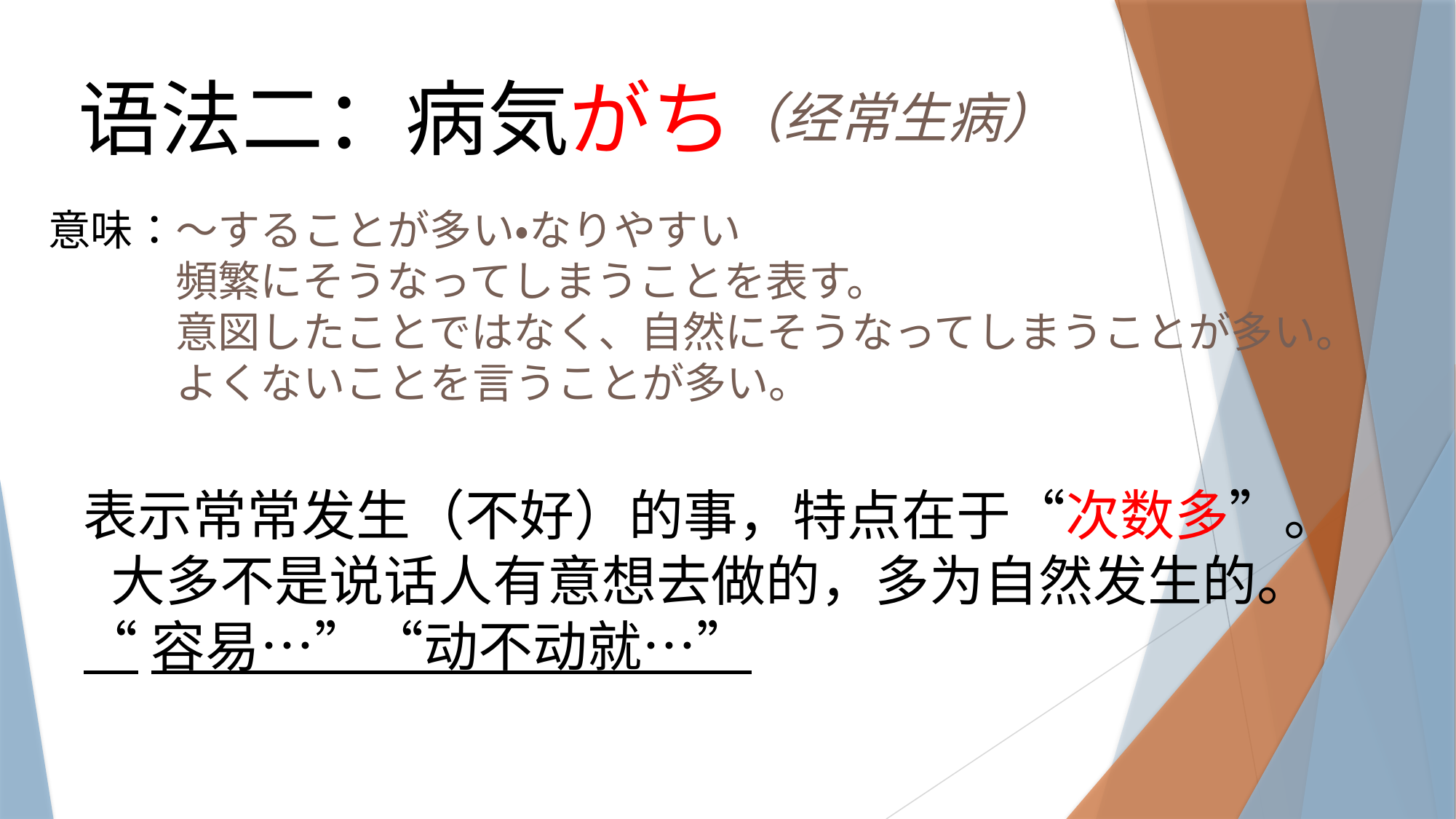

语法二：病気がち
（经常生病）
意味：～することが多い・なりやすい
　　　頻繁にそうなってしまうことを表す。
　　　意図したことではなく、自然にそうなってしまうことが多い。
　　　よくないことを言うことが多い。

表示常常发生（不好）的事，特点在于“次数多”。
大多不是说话人有意想去做的，多为自然发生的。
“容易…”“动不动就…”